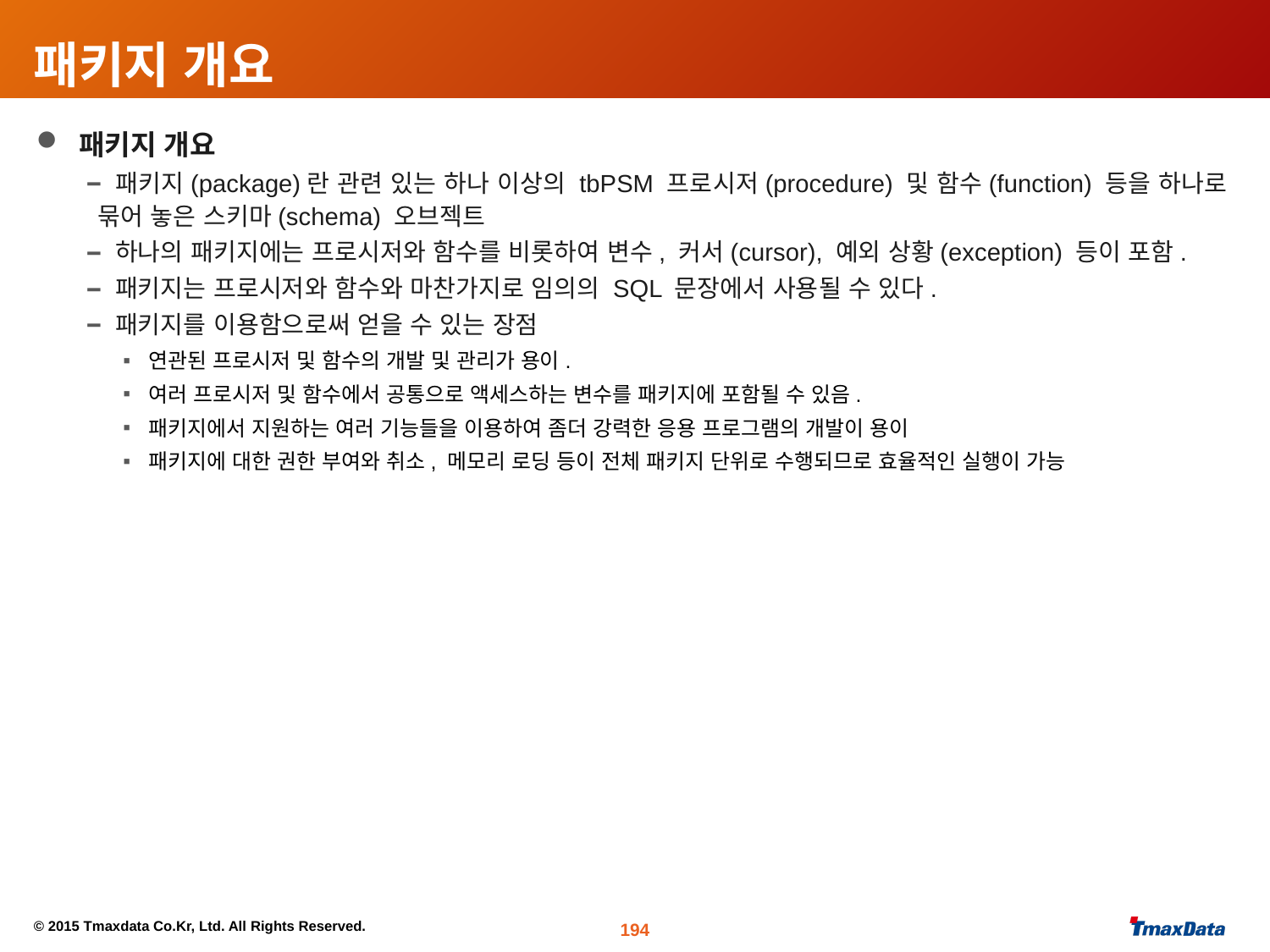

# 패키지 개요
 패키지 개요
 패키지(package)란 관련 있는 하나 이상의 tbPSM 프로시저(procedure) 및 함수(function) 등을 하나로 묶어 놓은 스키마(schema) 오브젝트
 하나의 패키지에는 프로시저와 함수를 비롯하여 변수, 커서(cursor), 예외 상황(exception) 등이 포함.
 패키지는 프로시저와 함수와 마찬가지로 임의의 SQL 문장에서 사용될 수 있다.
 패키지를 이용함으로써 얻을 수 있는 장점
연관된 프로시저 및 함수의 개발 및 관리가 용이.
여러 프로시저 및 함수에서 공통으로 액세스하는 변수를 패키지에 포함될 수 있음.
패키지에서 지원하는 여러 기능들을 이용하여 좀더 강력한 응용 프로그램의 개발이 용이
패키지에 대한 권한 부여와 취소, 메모리 로딩 등이 전체 패키지 단위로 수행되므로 효율적인 실행이 가능